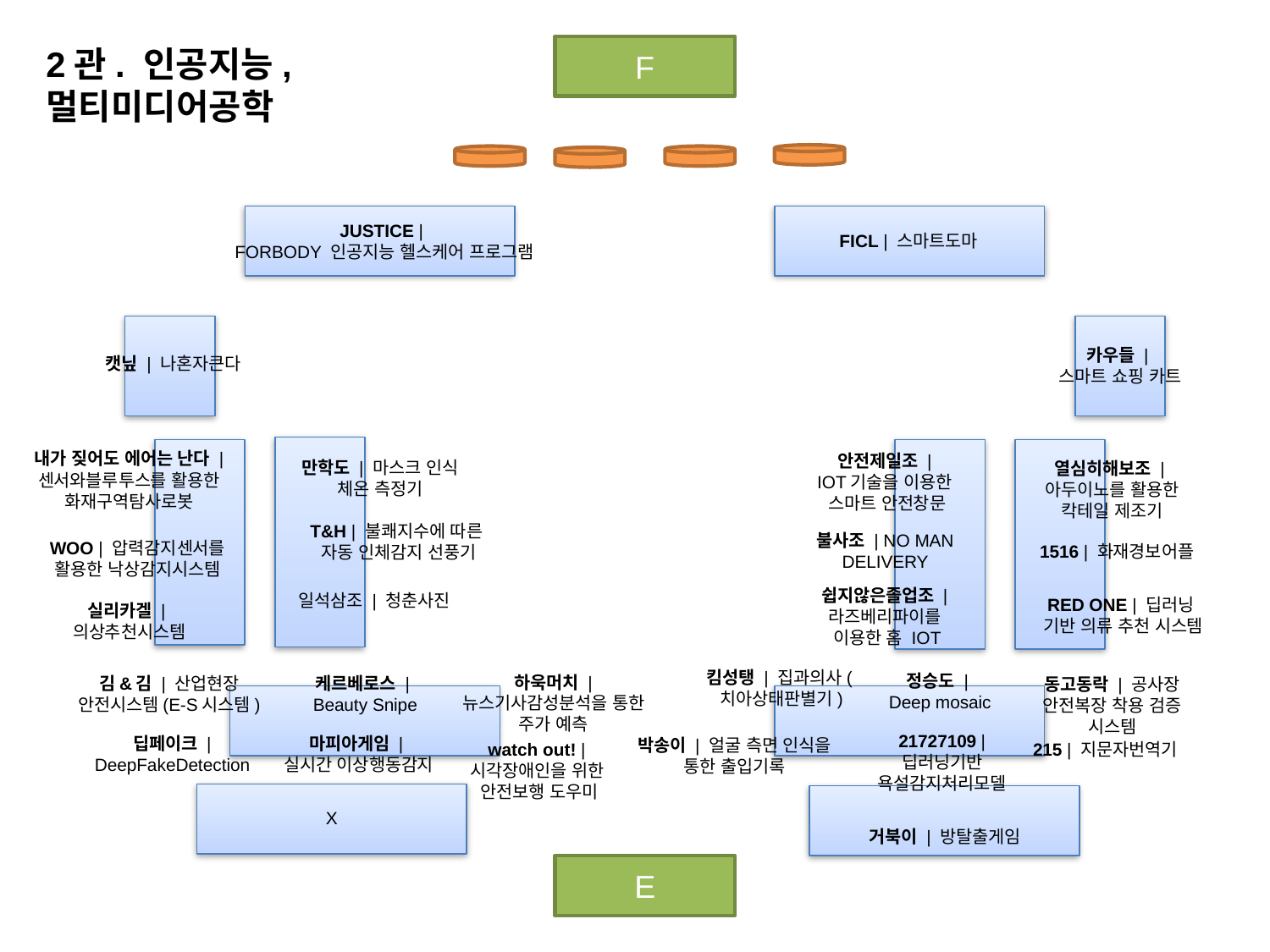

2관. 인공지능, 멀티미디어공학
F

JUSTICE |
FORBODY 인공지능 헬스케어 프로그램
FICL | 스마트도마

카우들 |
스마트 쇼핑 카트
캣닢 | 나혼자큰다

내가 짖어도 에어는 난다 | 센서와블루투스를 활용한 화재구역탐사로봇
안전제일조 |
IOT기술을 이용한
스마트 안전창문
만학도 | 마스크 인식 체온 측정기
열심히해보조 |
아두이노를 활용한 칵테일 제조기
T&H | 불쾌지수에 따른
자동 인체감지 선풍기
불사조 | NO MAN DELIVERY
WOO | 압력감지센서를 활용한 낙상감지시스템
1516 | 화재경보어플
쉽지않은졸업조 |
라즈베리파이를
이용한 홈 IOT
일석삼조 | 청춘사진
RED ONE | 딥러닝
기반 의류 추천 시스템
실리카겔 |
의상추천시스템
킴성탱 | 집과의사(치아상태판별기)
정승도 |
Deep mosaic
하욱머치 | 뉴스기사감성분석을 통한 주가 예측
김&김 | 산업현장
안전시스템(E-S시스템)
케르베로스 |
Beauty Snipe
동고동락 | 공사장 안전복장 착용 검증 시스템

21727109 |
딥러닝기반
욕설감지처리모델
딥페이크 | DeepFakeDetection
마피아게임 |
실시간 이상행동감지
박송이 | 얼굴 측면 인식을 통한 출입기록
watch out! |
시각장애인을 위한
안전보행 도우미
215 | 지문자번역기

X
거북이 | 방탈출게임
E